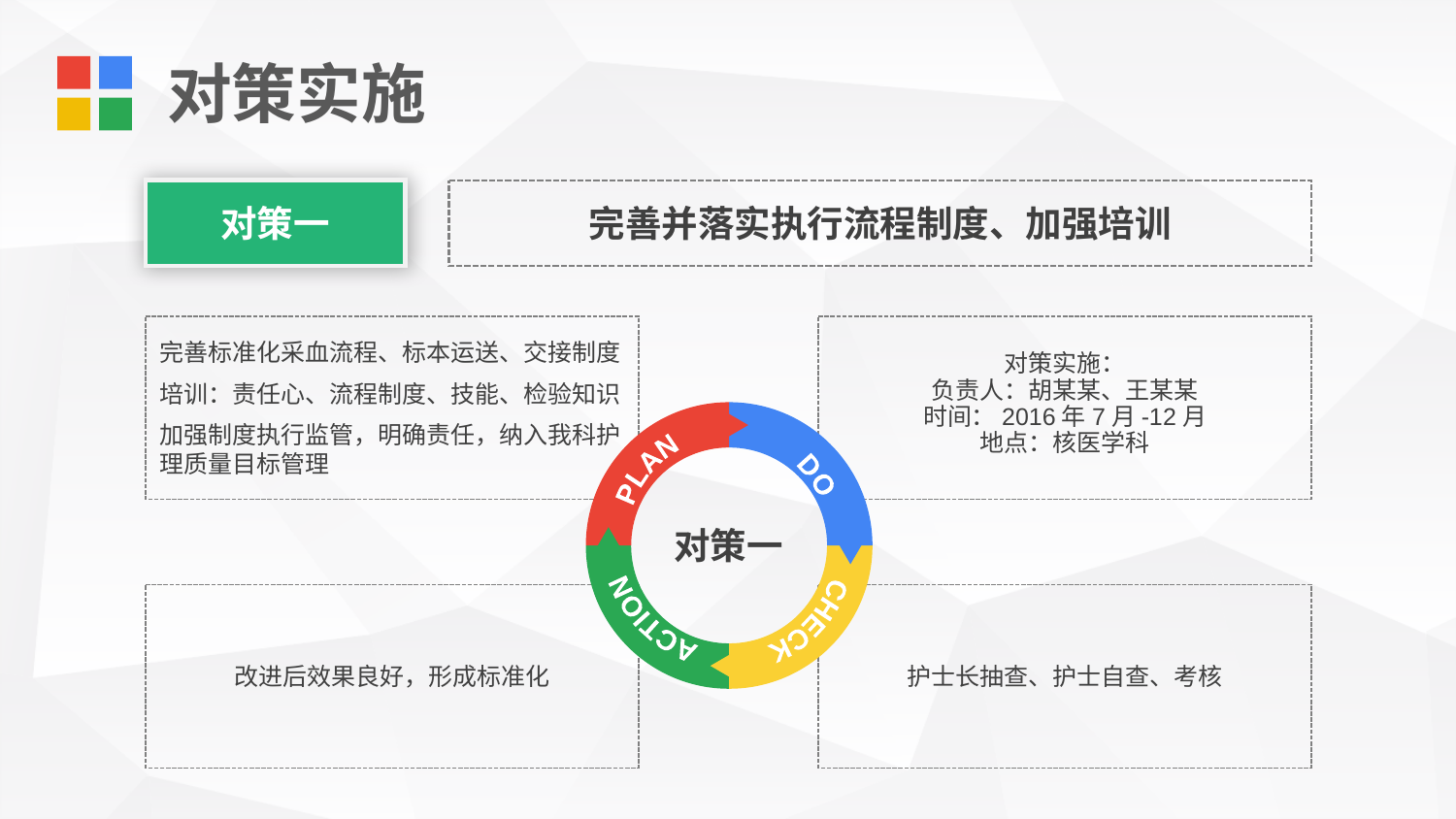

对策实施
对策一
完善并落实执行流程制度、加强培训
完善标准化采血流程、标本运送、交接制度
培训：责任心、流程制度、技能、检验知识
加强制度执行监管，明确责任，纳入我科护理质量目标管理
对策实施：
负责人：胡某某、王某某
时间：2016年7月-12月
地点：核医学科

PLAN
DO
ACTION
CHECK

对策一
改进后效果良好，形成标准化
护士长抽查、护士自查、考核